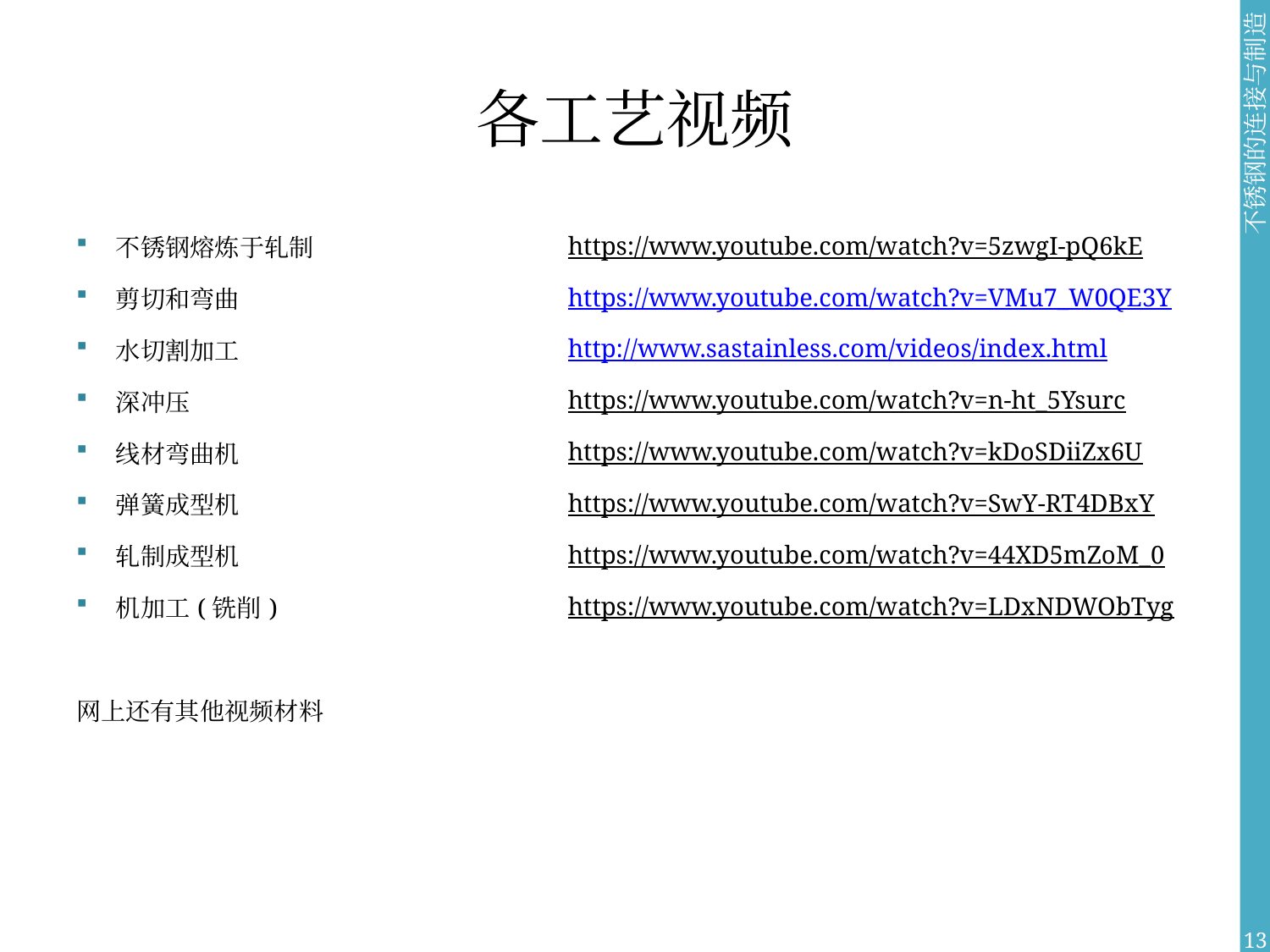

# 各工艺视频
| 不锈钢熔炼于轧制 | https://www.youtube.com/watch?v=5zwgI-pQ6kE |
| --- | --- |
| 剪切和弯曲 | https://www.youtube.com/watch?v=VMu7\_W0QE3Y |
| 水切割加工 | http://www.sastainless.com/videos/index.html |
| 深冲压 | https://www.youtube.com/watch?v=n-ht\_5Ysurc |
| 线材弯曲机 | https://www.youtube.com/watch?v=kDoSDiiZx6U |
| 弹簧成型机 | https://www.youtube.com/watch?v=SwY-RT4DBxY |
| 轧制成型机 | https://www.youtube.com/watch?v=44XD5mZoM\_0 |
| 机加工(铣削) | https://www.youtube.com/watch?v=LDxNDWObTyg |
|  |  |
| 网上还有其他视频材料 |  |
13